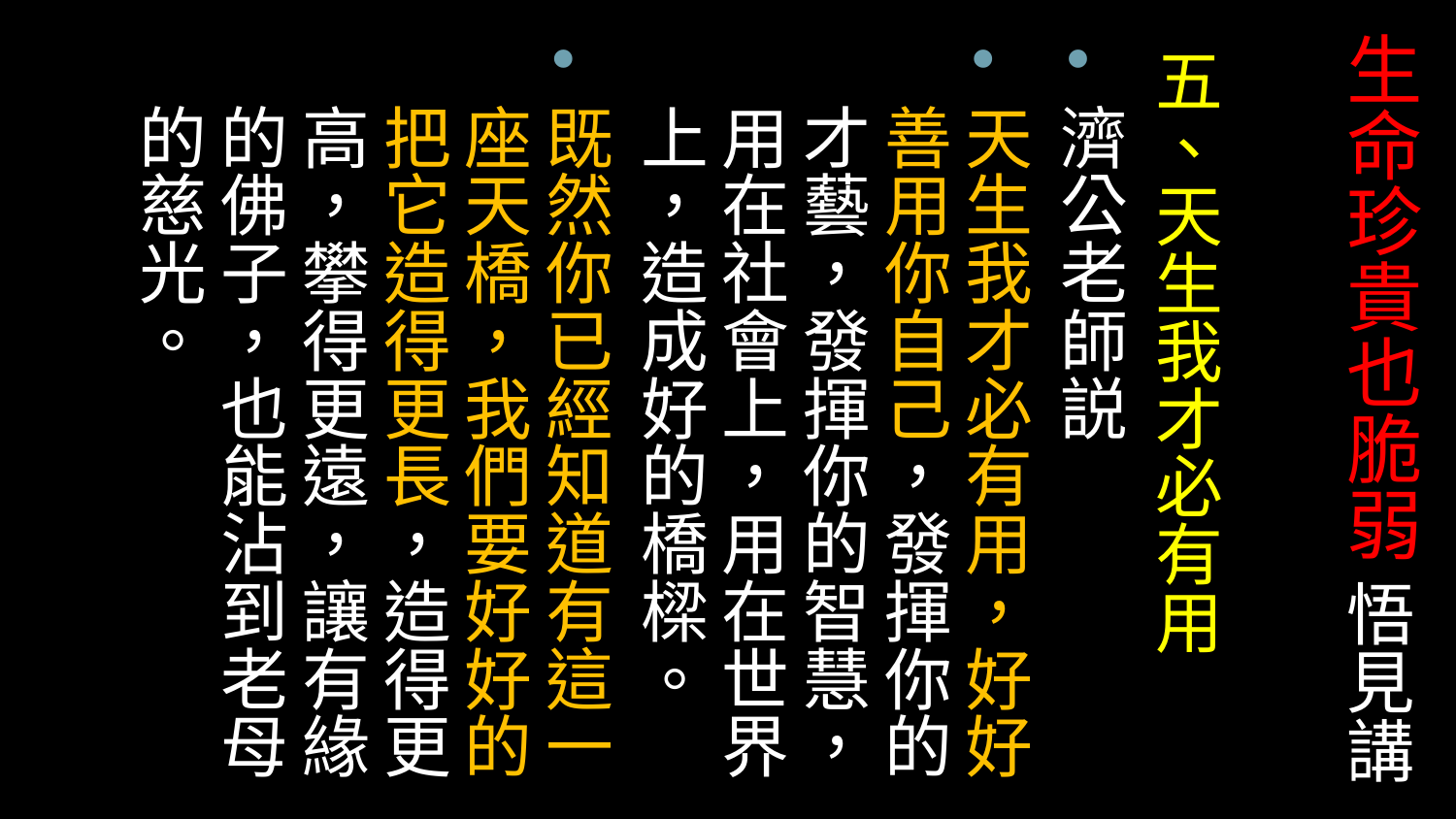

# 生命珍貴也脆弱 悟見講
五、天生我才必有用
濟公老師説
天生我才必有用，好好善用你自己，發揮你的才藝，發揮你的智慧，用在社會上，用在世界上，造成好的橋樑。
既然你已經知道有這一座天橋，我們要好好的把它造得更長，造得更高，攀得更遠，讓有緣的佛子，也能沾到老母的慈光。